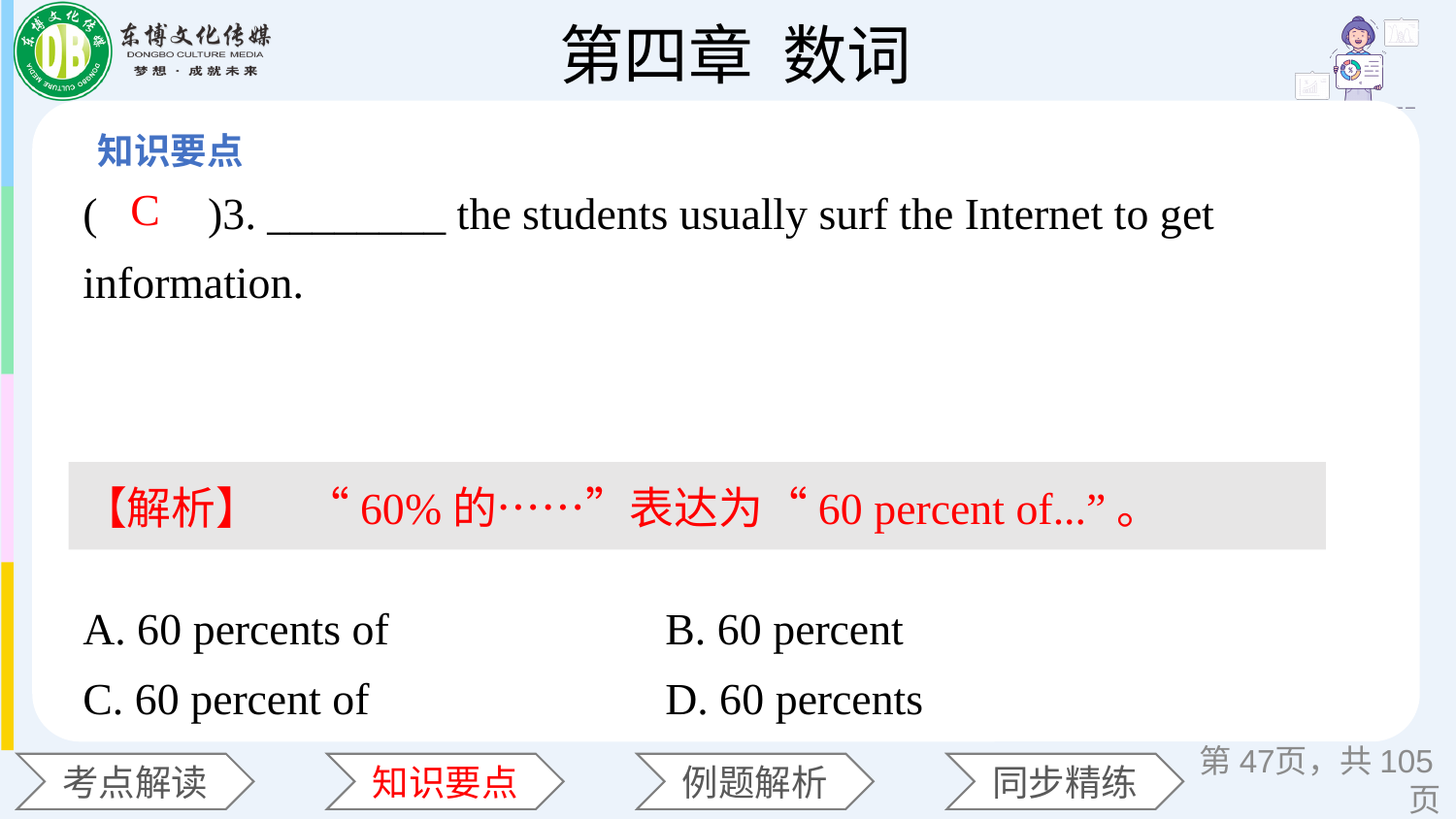

(　　)3. ________ the students usually surf the Internet to get information.
A. 60 percents of    		B. 60 percent
C. 60 percent of    		D. 60 percents

C
【解析】　“60%的……”表达为“60 percent of...”。
第47页，共105页